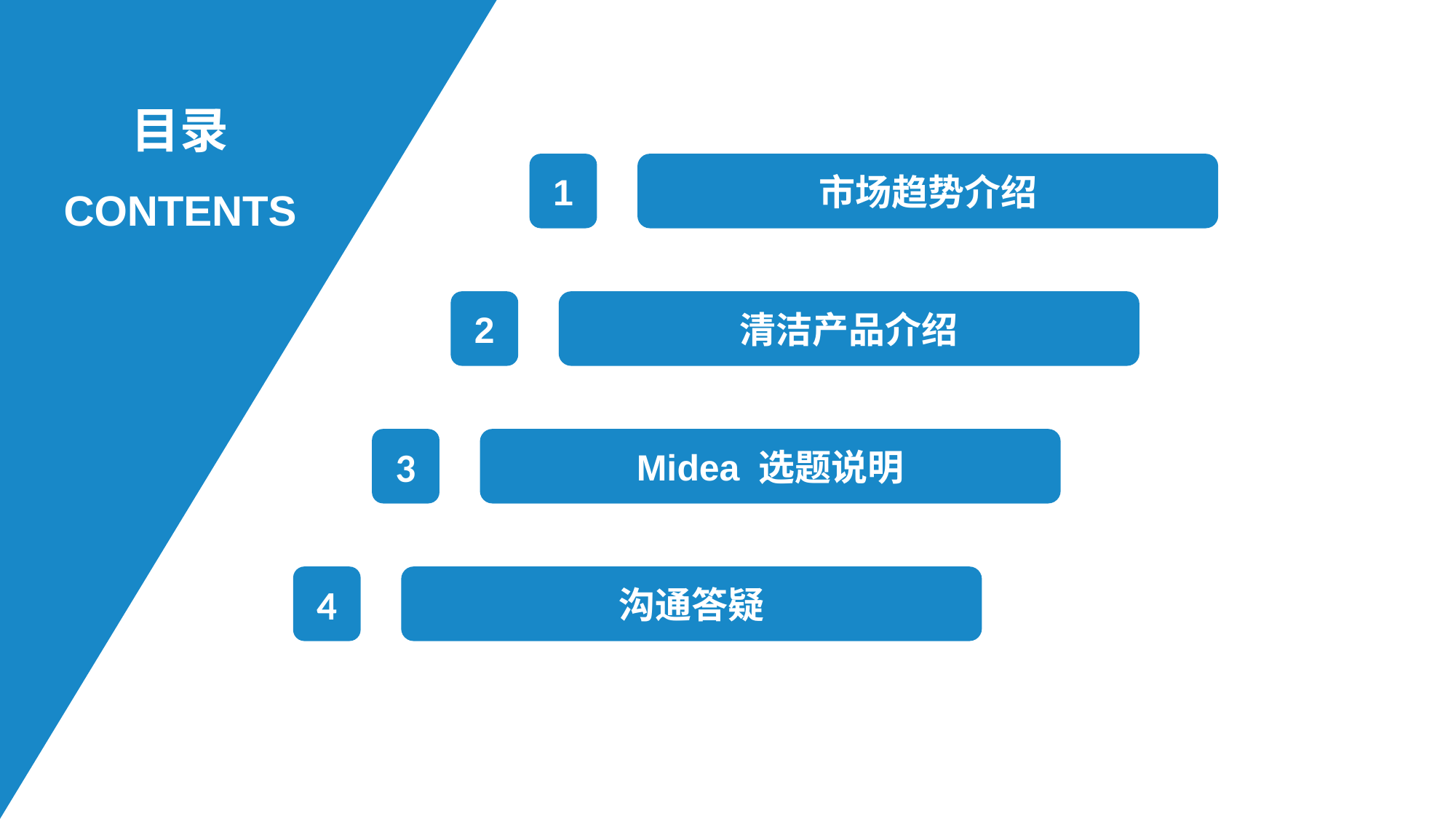

目录
CONTENTS
1
市场趋势介绍
2
清洁产品介绍
3
Midea 选题说明
4
沟通答疑